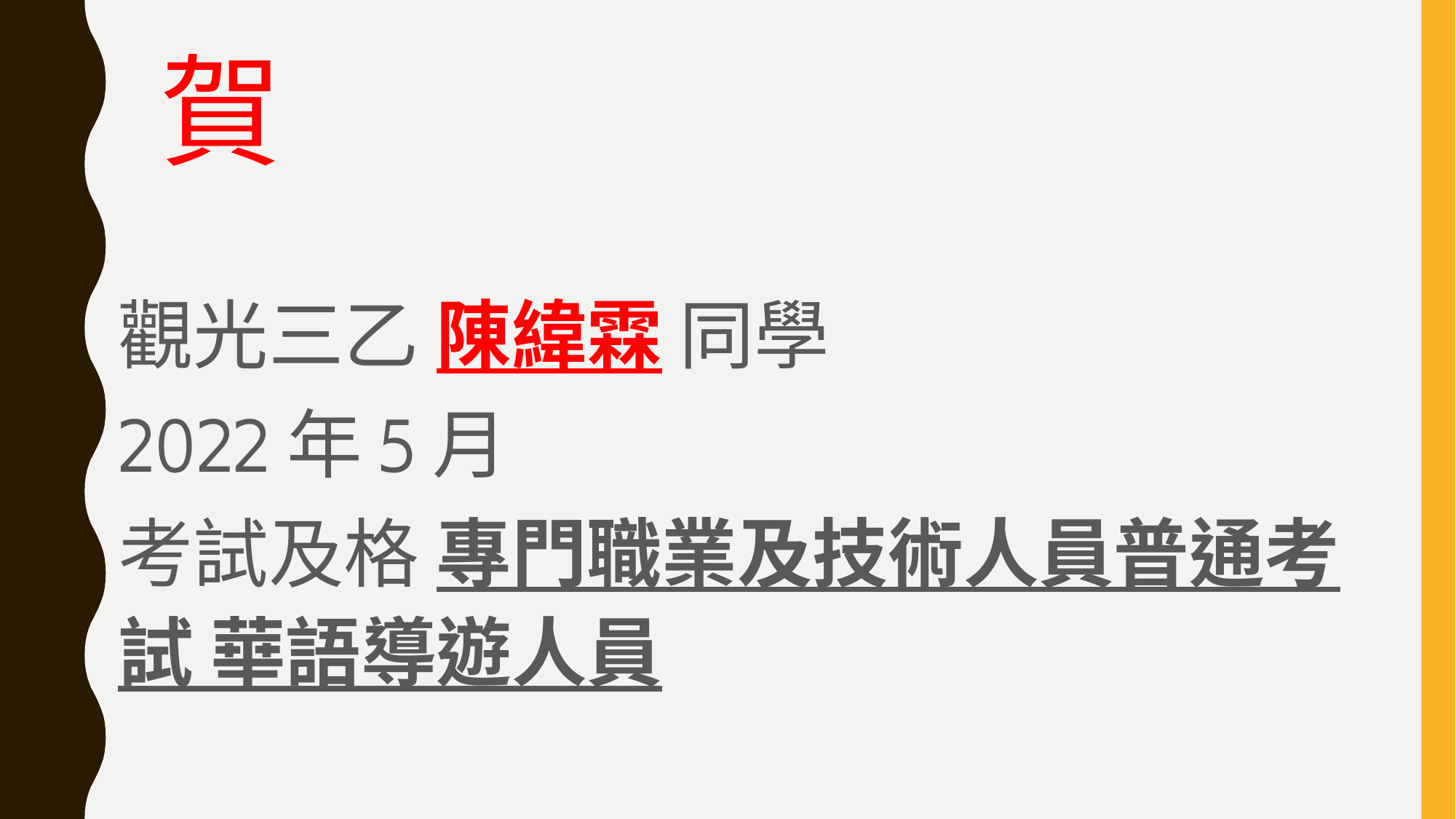

# 賀
觀光三乙 陳緯霖 同學
2022年5月
考試及格 專門職業及技術人員普通考試 華語導遊人員